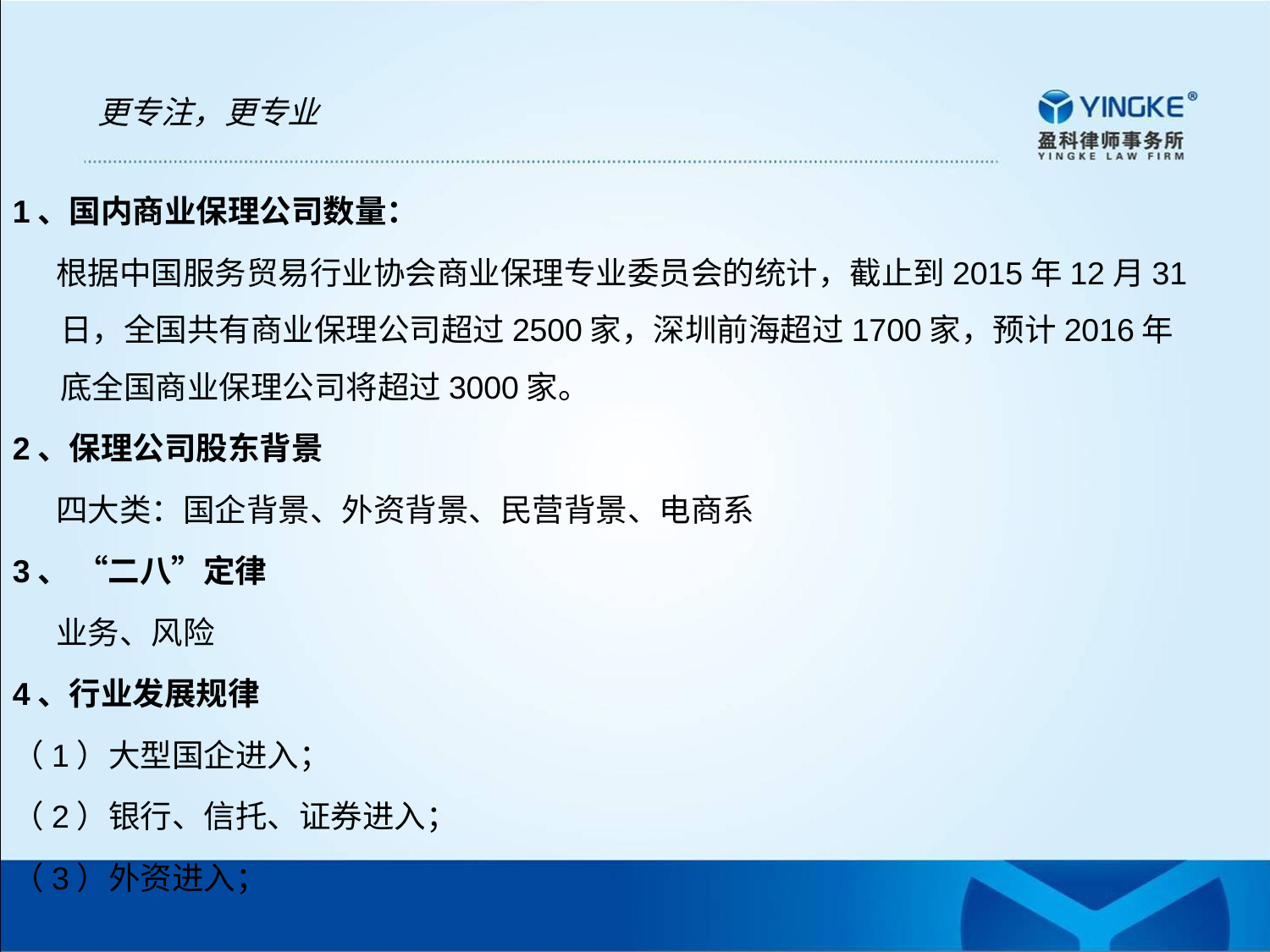

更专注，更专业
1、国内商业保理公司数量：
     根据中国服务贸易行业协会商业保理专业委员会的统计，截止到2015年12月31日，全国共有商业保理公司超过2500家，深圳前海超过1700家，预计2016年底全国商业保理公司将超过3000家。
2、保理公司股东背景
     四大类：国企背景、外资背景、民营背景、电商系
3、 “二八”定律
     业务、风险
4、行业发展规律
（1）大型国企进入；
（2）银行、信托、证券进入；
（3）外资进入；